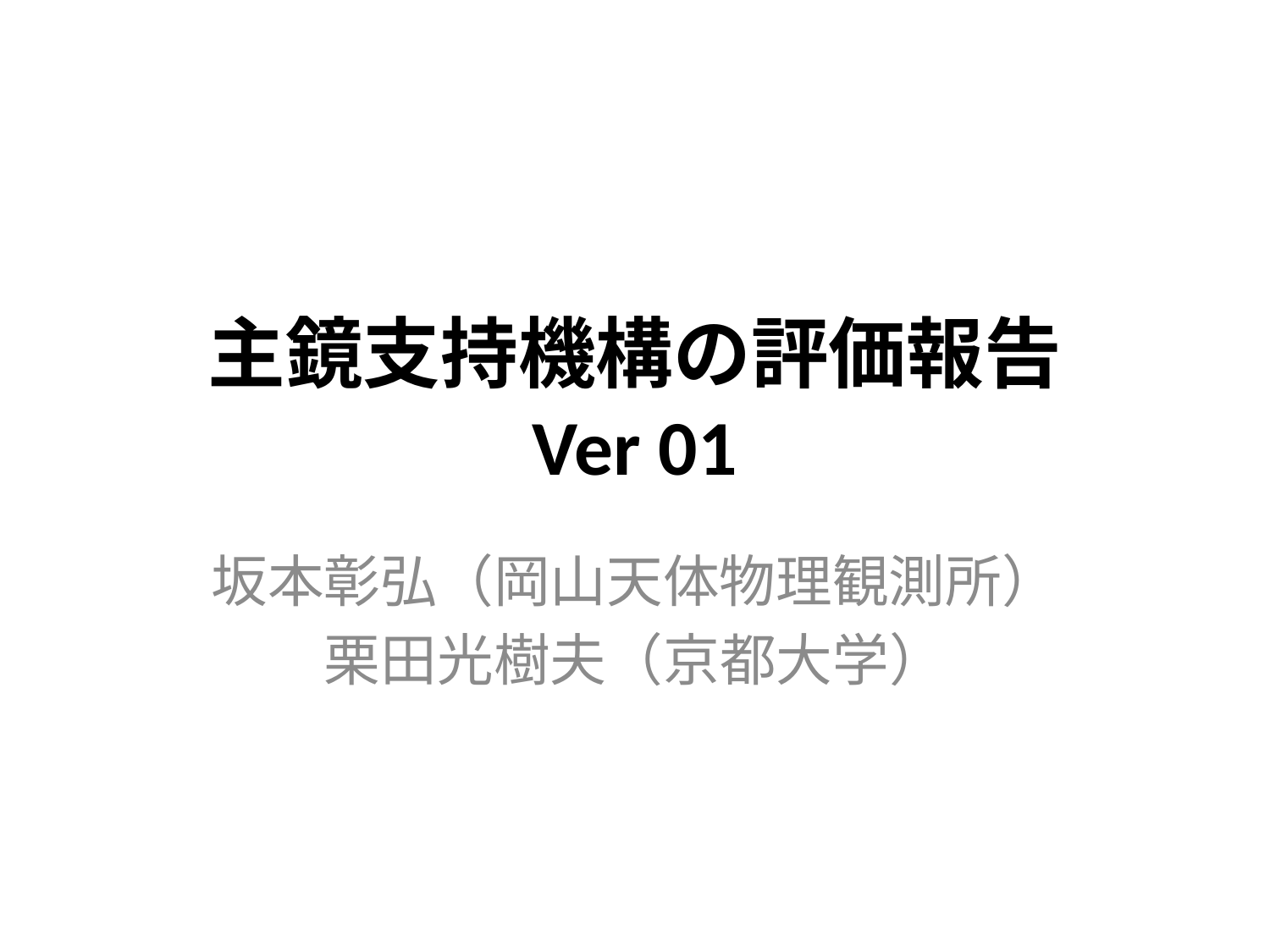

# 主鏡支持機構の評価報告 Ver 01
坂本彰弘（岡山天体物理観測所）
栗田光樹夫（京都大学）